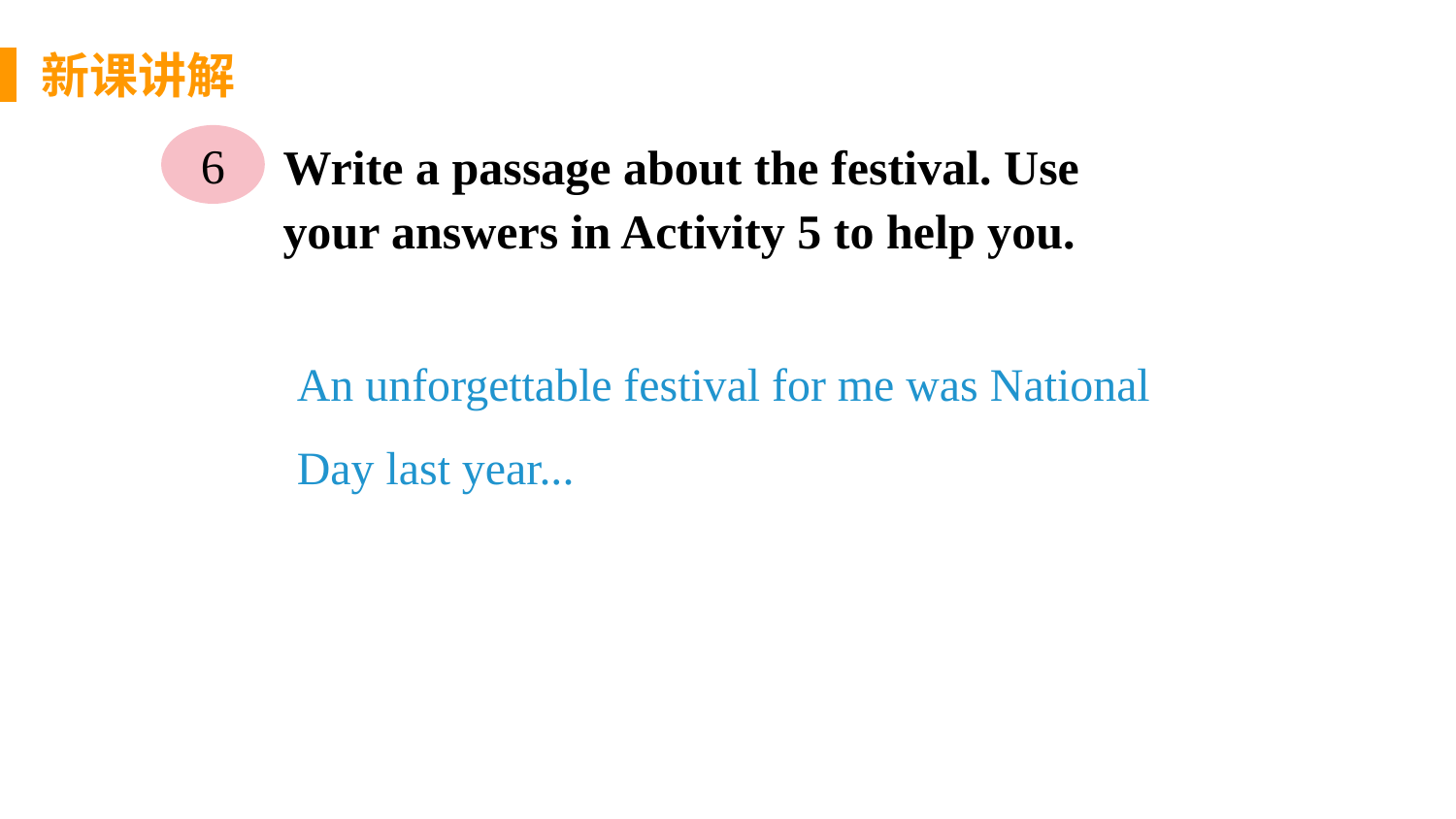

新课讲解

Write a passage about the festival. Use your answers in Activity 5 to help you.
6
An unforgettable festival for me was National Day last year...